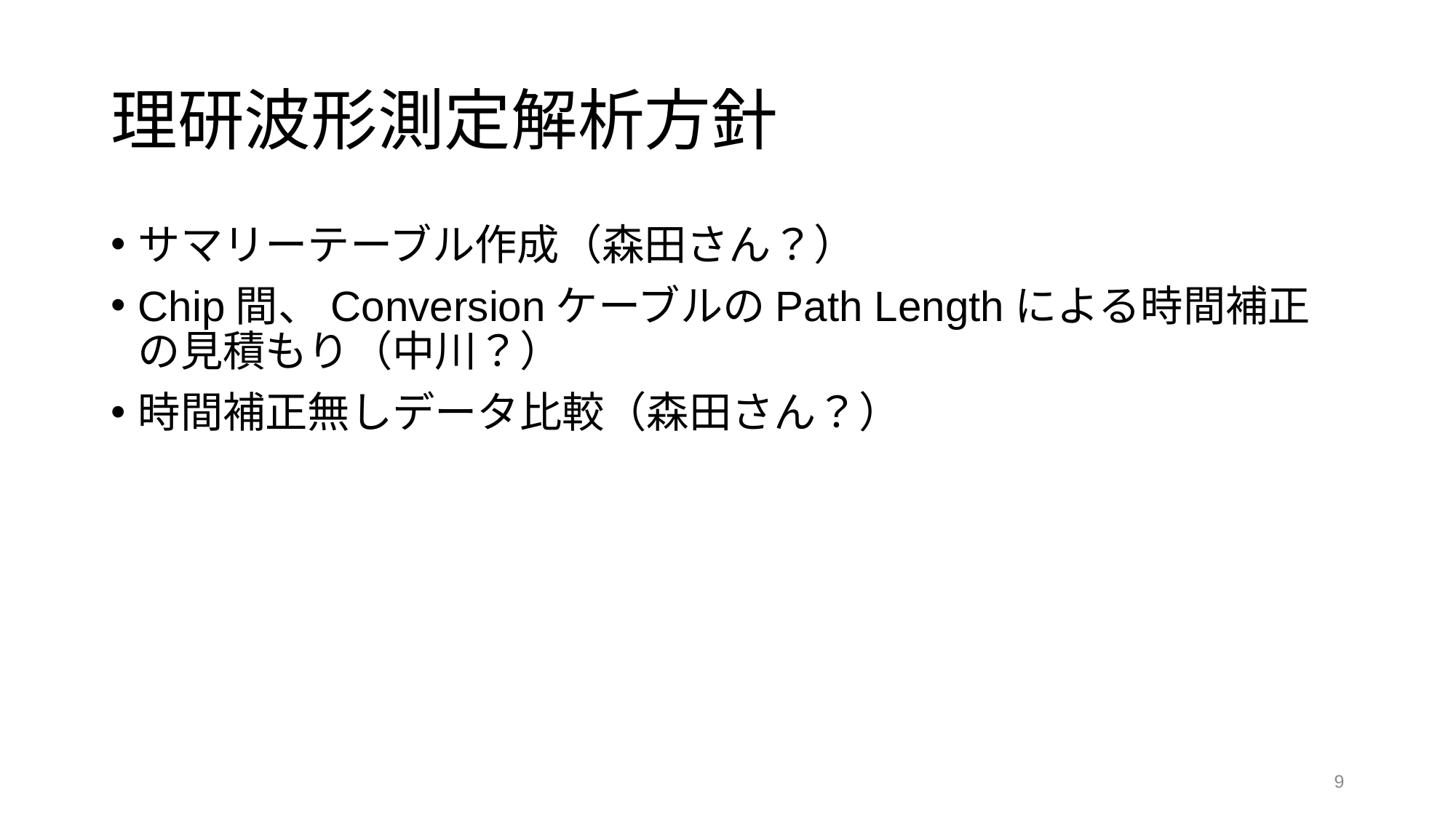

# 理研波形測定解析方針
サマリーテーブル作成（森田さん？）
Chip間、ConversionケーブルのPath Lengthによる時間補正の見積もり（中川？）
時間補正無しデータ比較（森田さん？）

9